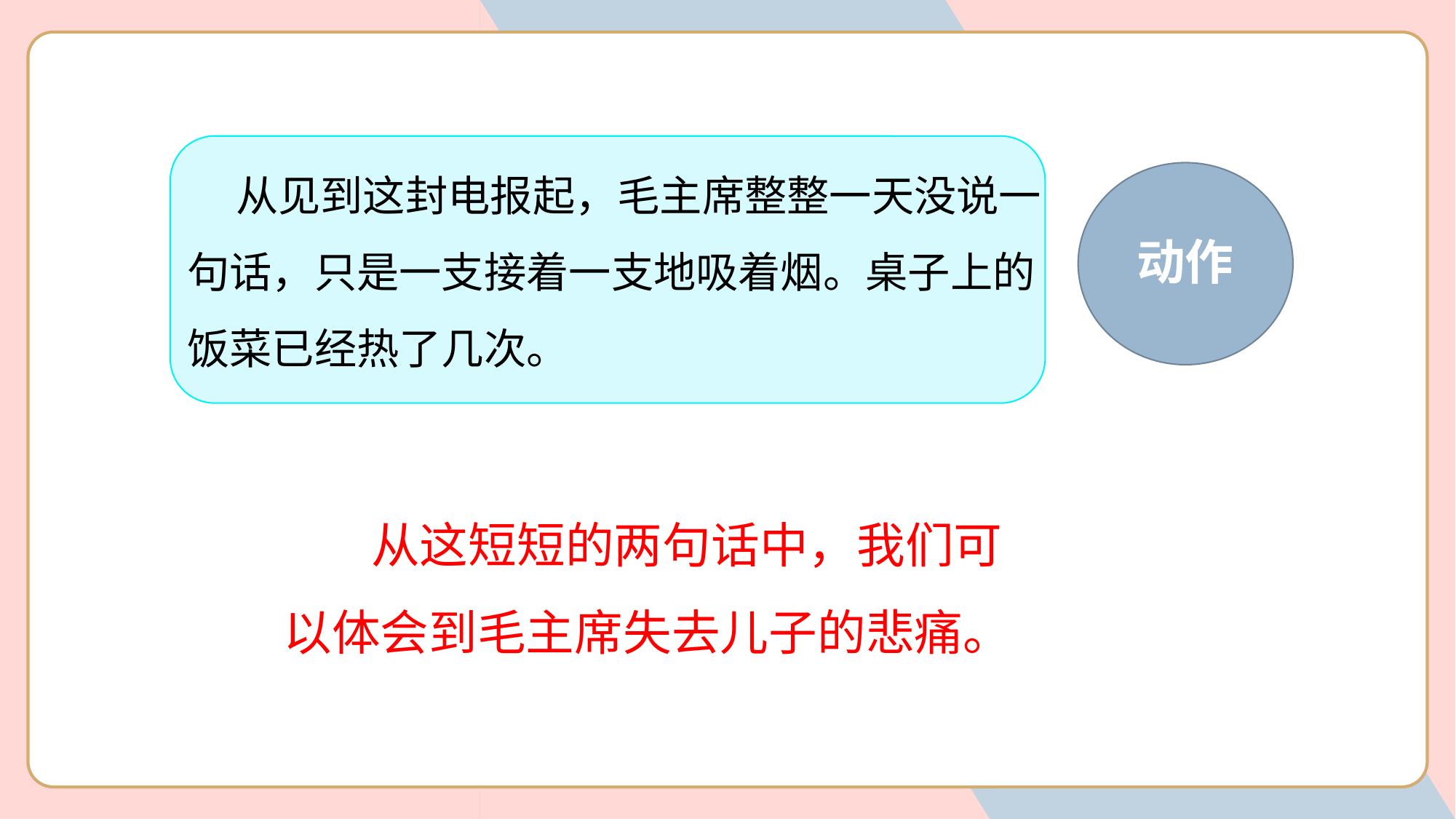

从见到这封电报起，毛主席整整一天没说一句话，只是一支接着一支地吸着烟。桌子上的饭菜已经热了几次。

动作
       从这短短的两句话中，我们可以体会到毛主席失去儿子的悲痛。